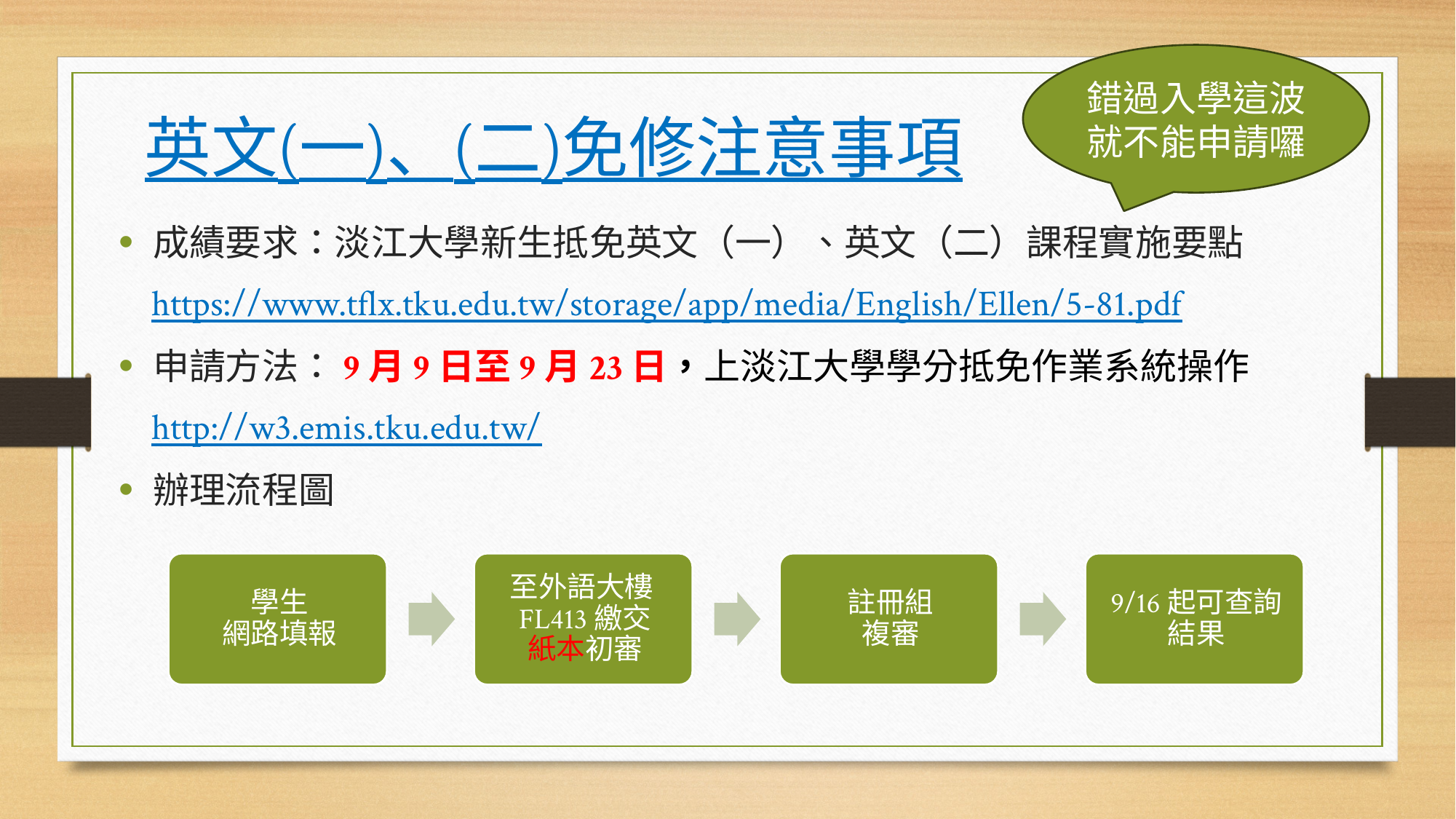

錯過入學這波就不能申請囉
英文(一)、(二)免修注意事項
成績要求：淡江大學新生抵免英文（一）、英文（二）課程實施要點
    https://www.tflx.tku.edu.tw/storage/app/media/English/Ellen/5-81.pdf
申請方法：9月9日至9月23日，上淡江大學學分抵免作業系統操作
    http://w3.emis.tku.edu.tw/
辦理流程圖
學生
網路填報

至外語大樓FL413繳交
紙本初審

註冊組
複審

9/16起可查詢結果